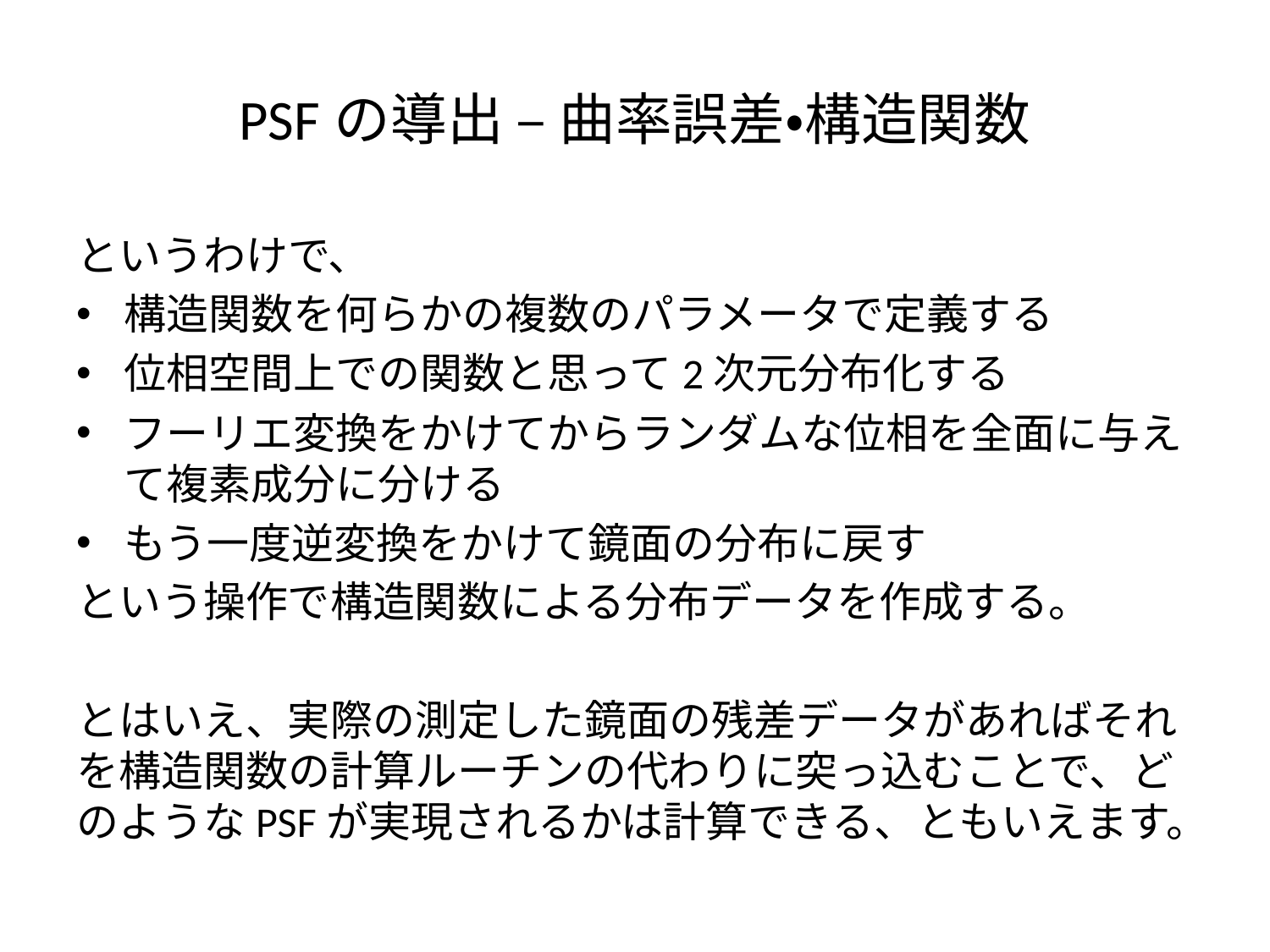

# PSFの導出 – 曲率誤差・構造関数
というわけで、
構造関数を何らかの複数のパラメータで定義する
位相空間上での関数と思って2次元分布化する
フーリエ変換をかけてからランダムな位相を全面に与えて複素成分に分ける
もう一度逆変換をかけて鏡面の分布に戻す
という操作で構造関数による分布データを作成する。

とはいえ、実際の測定した鏡面の残差データがあればそれを構造関数の計算ルーチンの代わりに突っ込むことで、どのようなPSFが実現されるかは計算できる、ともいえます。